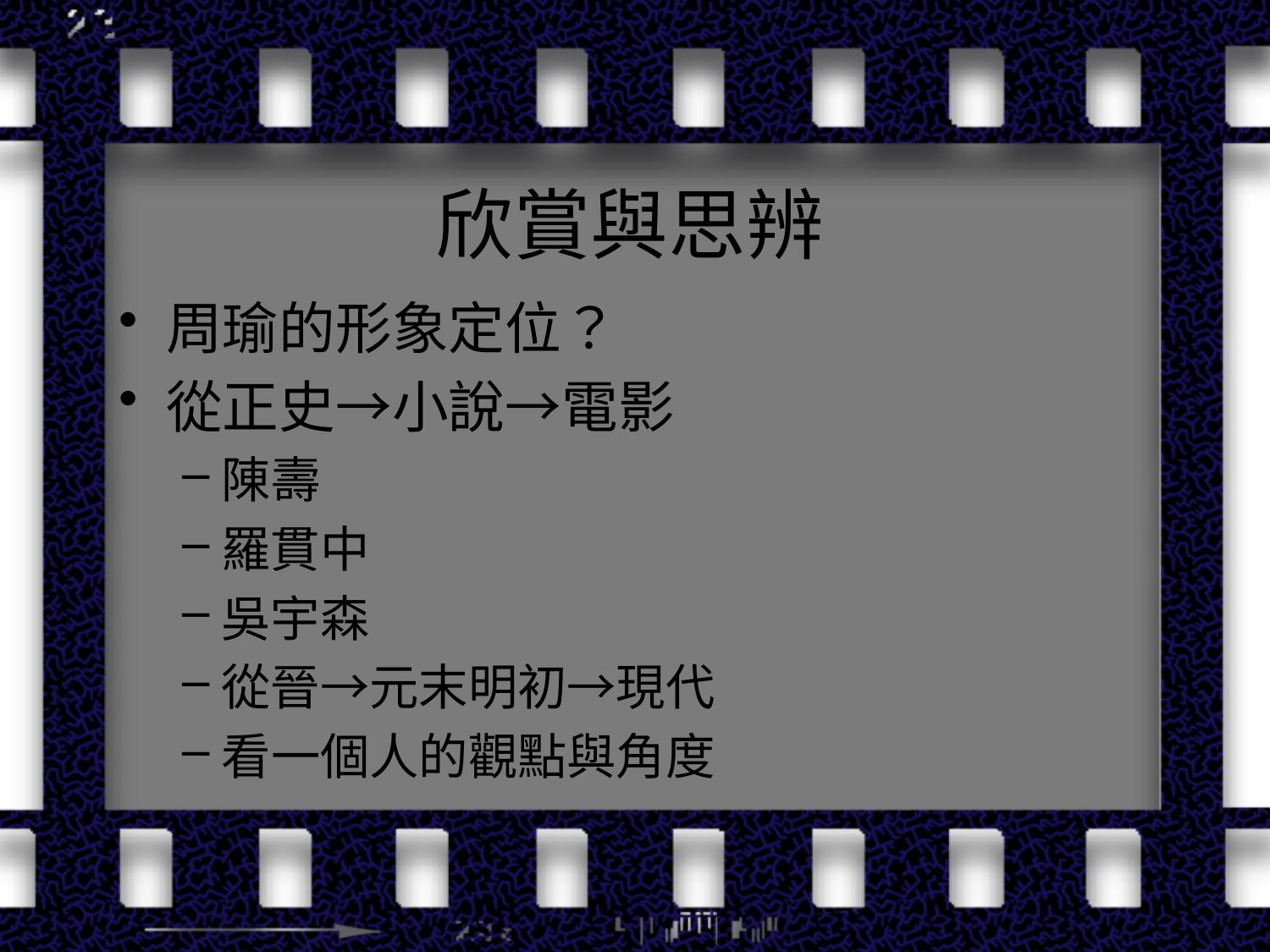

# 欣賞與思辨
周瑜的形象定位？
從正史→小說→電影
陳壽
羅貫中
吳宇森
從晉→元末明初→現代
看一個人的觀點與角度